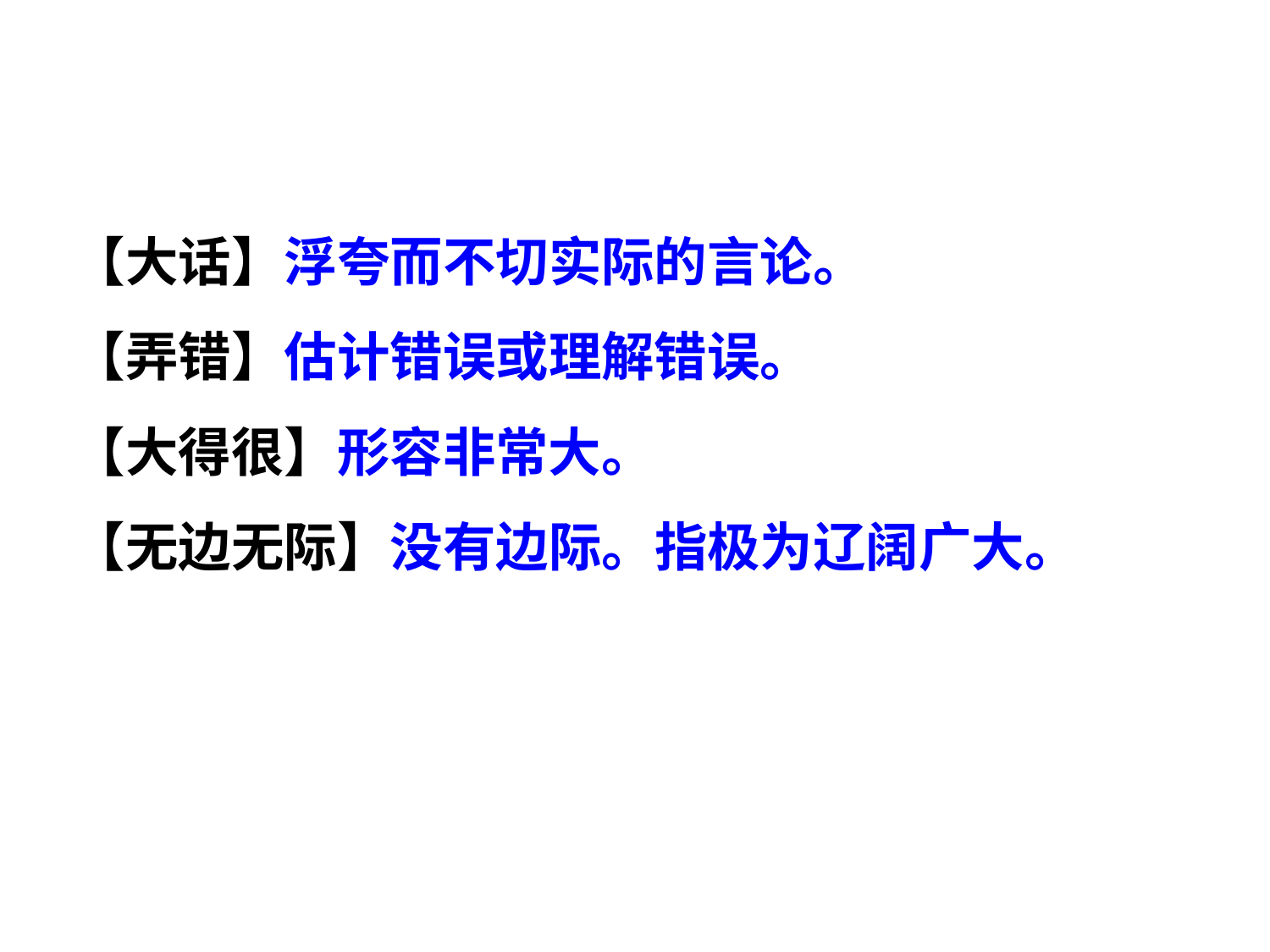

【大话】浮夸而不切实际的言论。
【弄错】估计错误或理解错误。
【大得很】形容非常大。
【无边无际】没有边际。指极为辽阔广大。